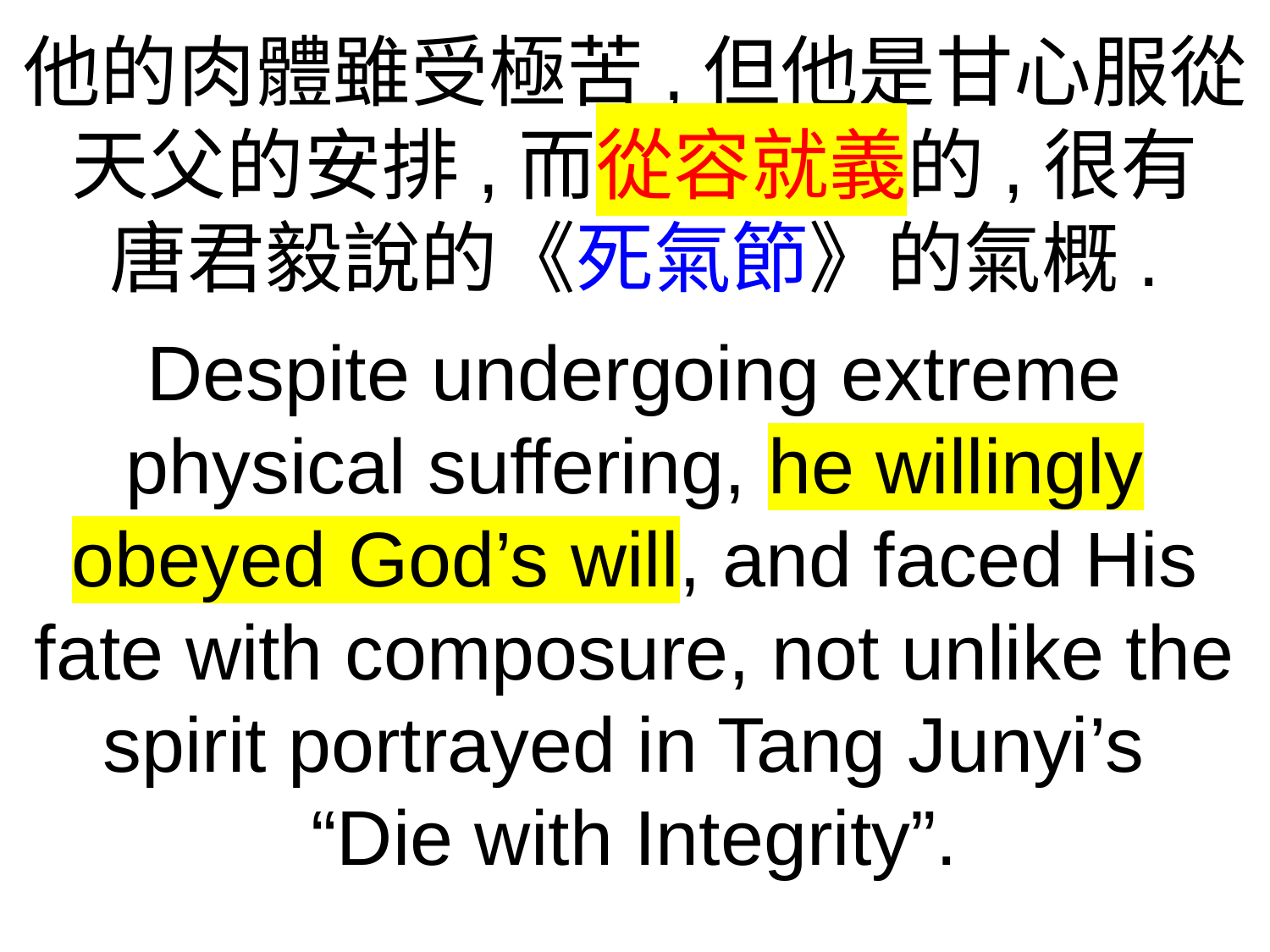

他的肉體雖受極苦,但他是甘心服從天父的安排,而從容就義的,很有
唐君毅說的《死氣節》的氣概.
Despite undergoing extreme physical suffering, he willingly obeyed God’s will, and faced His fate with composure, not unlike the spirit portrayed in Tang Junyi’s
“Die with Integrity”.